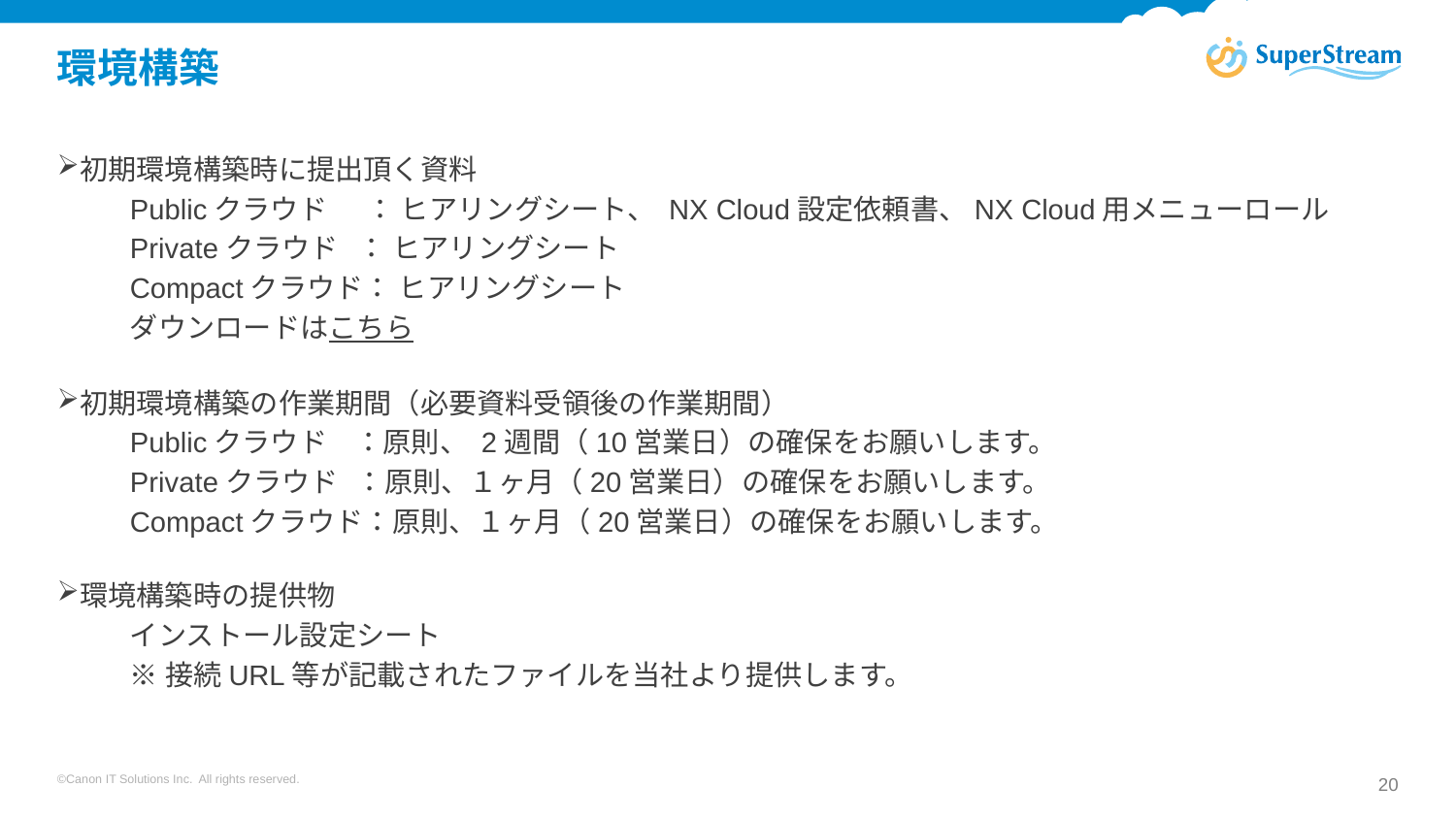

# 環境構築
初期環境構築時に提出頂く資料
Publicクラウド　  ： ヒアリングシート、 NX Cloud設定依頼書、NX Cloud用メニューロール
Privateクラウド   ： ヒアリングシート
Compactクラウド： ヒアリングシート
ダウンロードはこちら

初期環境構築の作業期間（必要資料受領後の作業期間）
Publicクラウド     ：原則、 2週間（10営業日）の確保をお願いします。
Privateクラウド   ：原則、１ヶ月（20営業日）の確保をお願いします。
Compactクラウド：原則、１ヶ月（20営業日）の確保をお願いします。

環境構築時の提供物
インストール設定シート
※接続URL等が記載されたファイルを当社より提供します。

©Canon IT Solutions Inc.  All rights reserved.
20